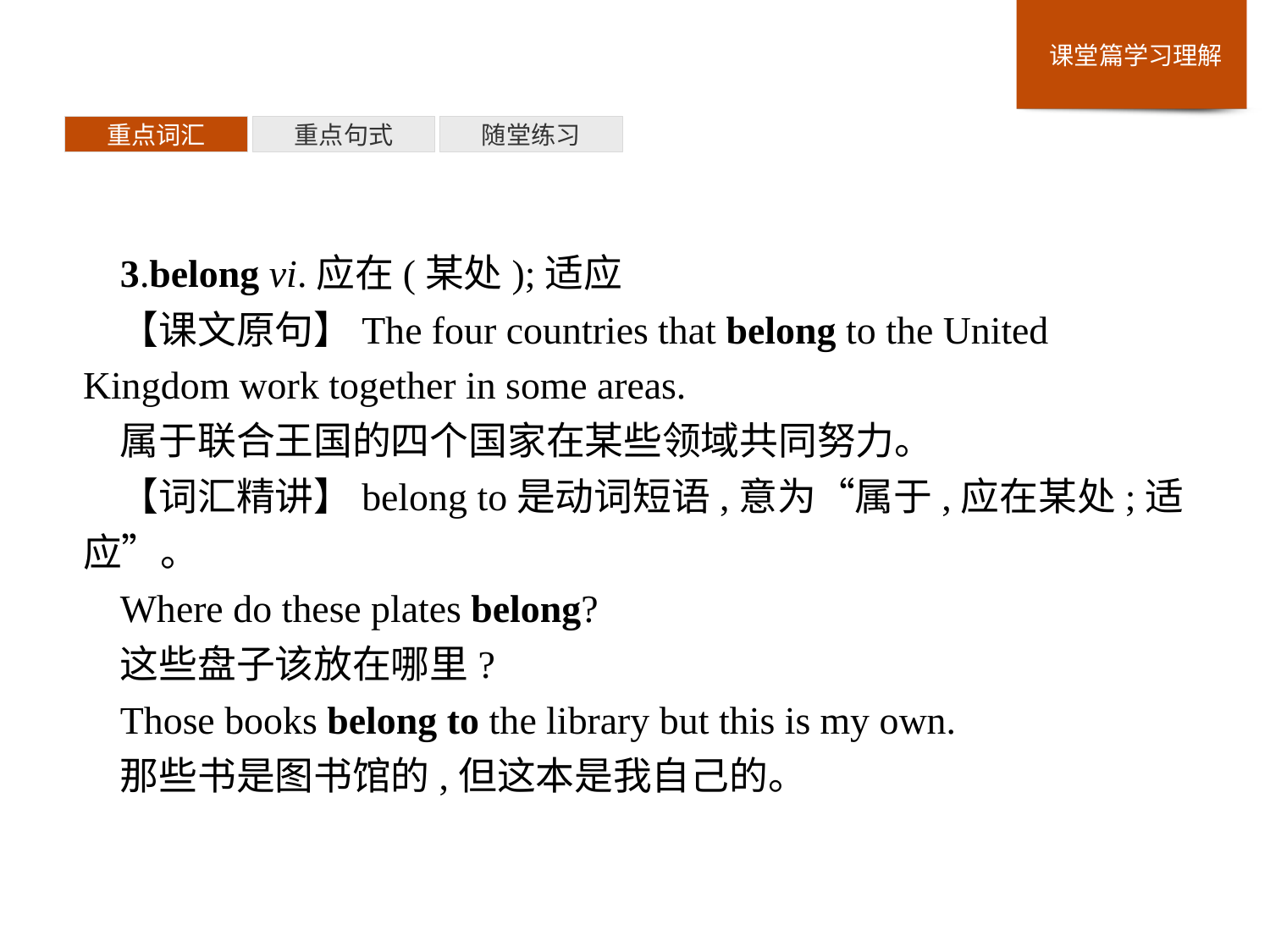

重点词汇
重点句式
随堂练习
3.belong vi.应在(某处);适应
【课文原句】The four countries that belong to the United Kingdom work together in some areas.
属于联合王国的四个国家在某些领域共同努力。
【词汇精讲】belong to是动词短语,意为“属于,应在某处;适应”。
Where do these plates belong?
这些盘子该放在哪里?
Those books belong to the library but this is my own.
那些书是图书馆的,但这本是我自己的。